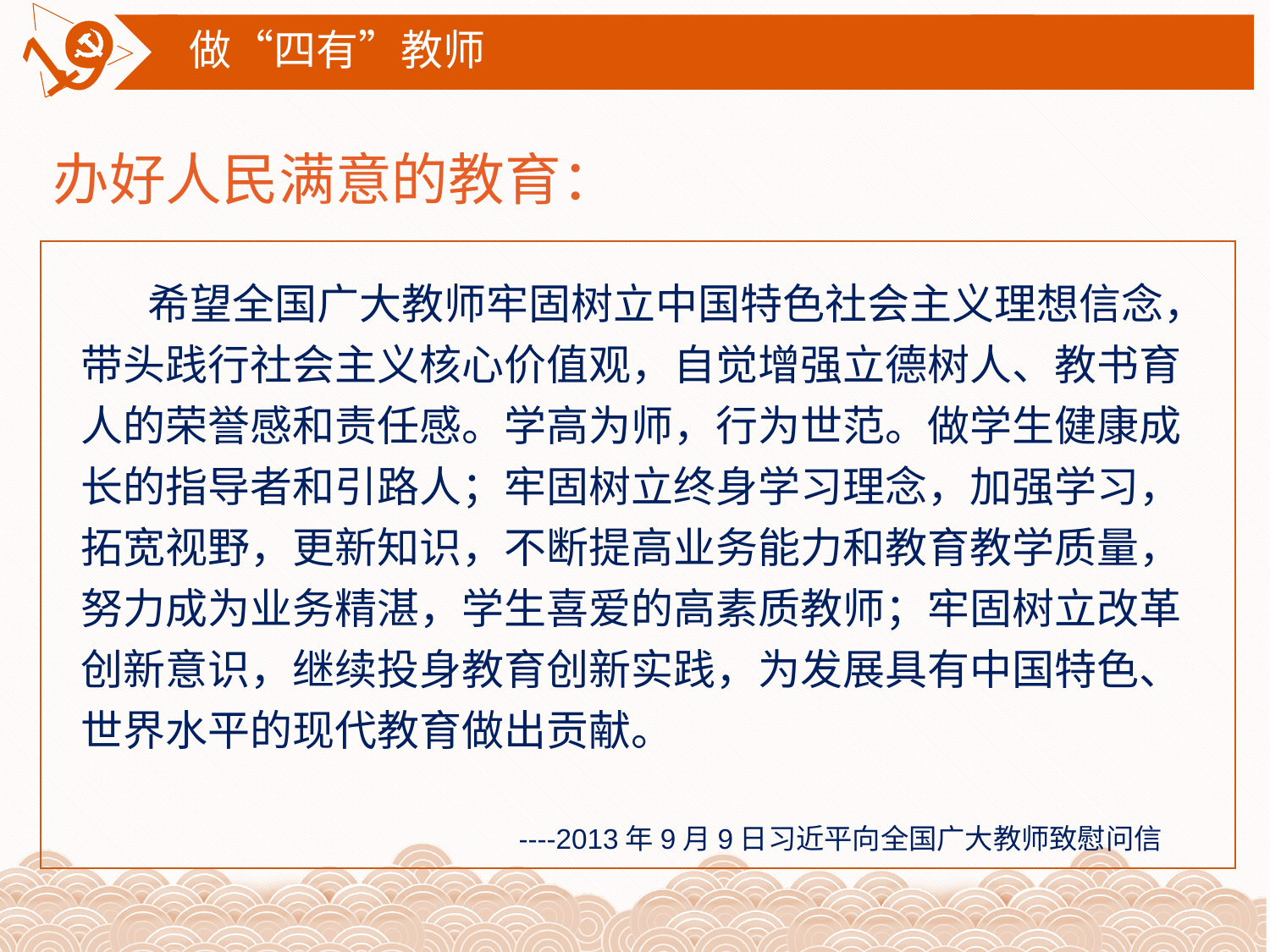

做“四有”教师
办好人民满意的教育：

      希望全国广大教师牢固树立中国特色社会主义理想信念，带头践行社会主义核心价值观，自觉增强立德树人、教书育人的荣誉感和责任感。学高为师，行为世范。做学生健康成长的指导者和引路人；牢固树立终身学习理念，加强学习，拓宽视野，更新知识，不断提高业务能力和教育教学质量，努力成为业务精湛，学生喜爱的高素质教师；牢固树立改革创新意识，继续投身教育创新实践，为发展具有中国特色、世界水平的现代教育做出贡献。

                                             ----2013年9月9日习近平向全国广大教师致慰问信